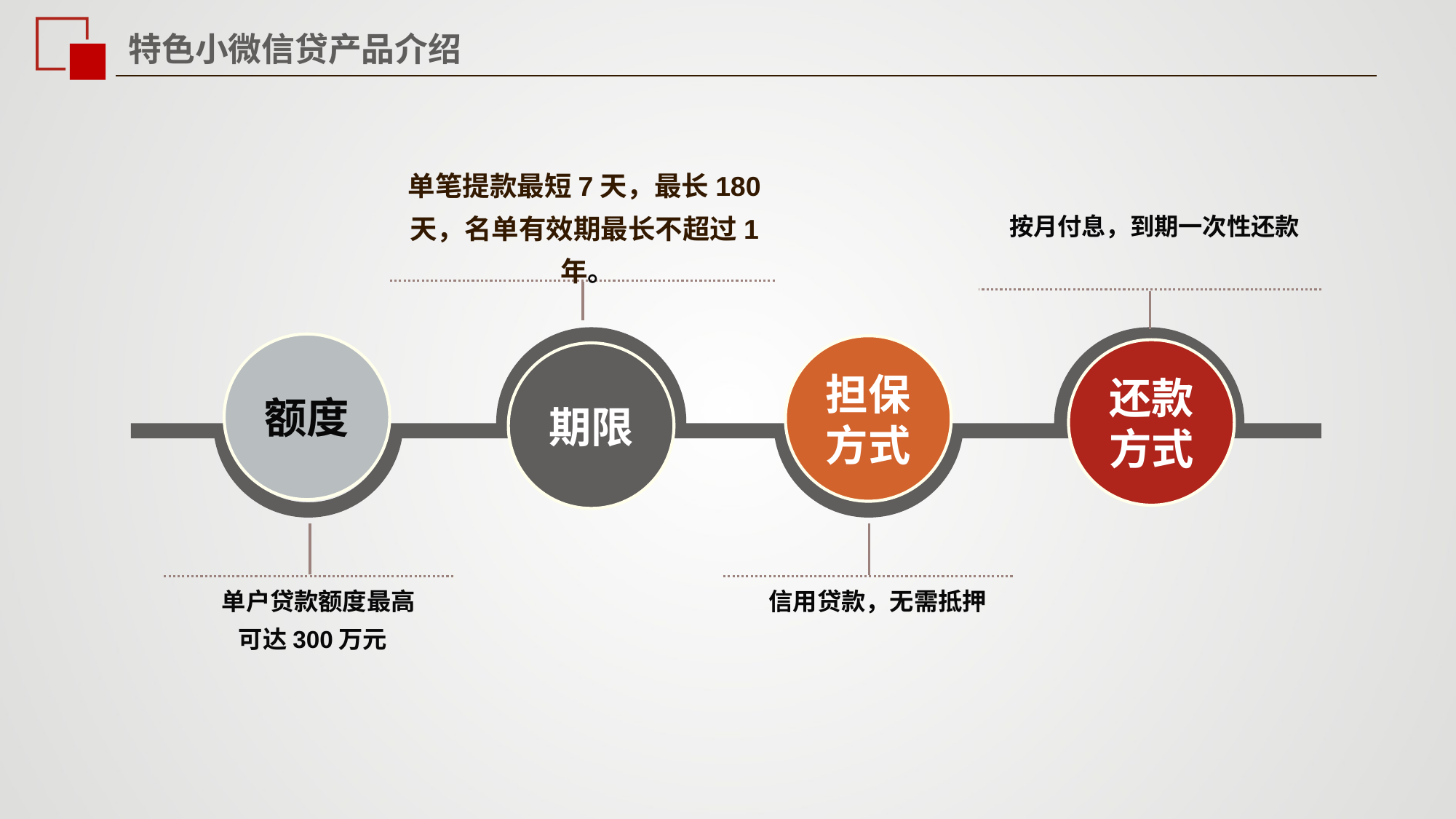

特色小微信贷产品介绍
单笔提款最短7天，最长180天，名单有效期最长不超过1年。

按月付息，到期一次性还款

额度
担保方式
还款方式
期限

 单户贷款额度最高
可达300万元

 信用贷款，无需抵押